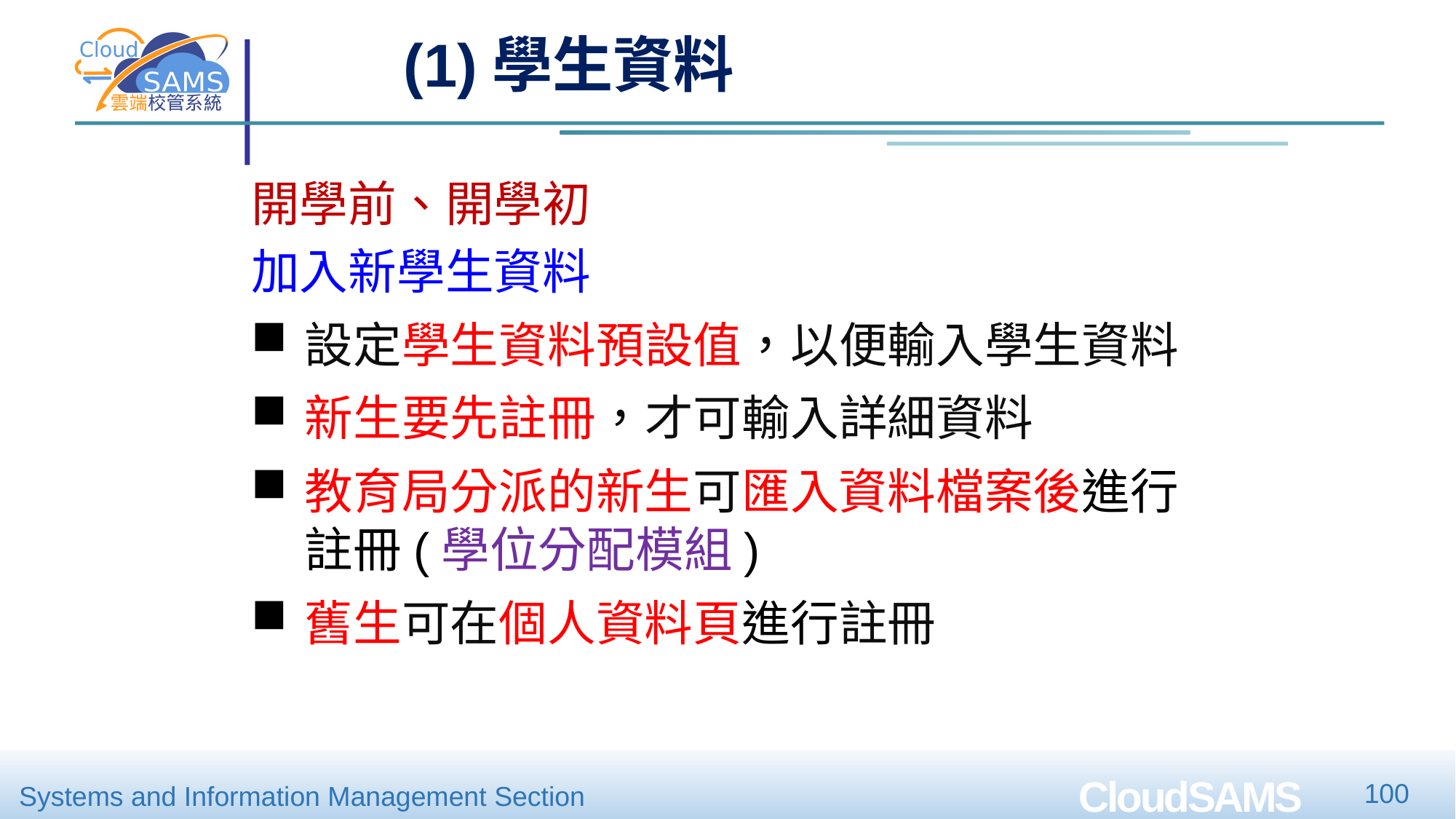

(1)學生資料
開學前、開學初
加入新學生資料
設定學生資料預設值，以便輸入學生資料
新生要先註冊，才可輸入詳細資料
教育局分派的新生可匯入資料檔案後進行註冊(學位分配模組)
舊生可在個人資料頁進行註冊
100